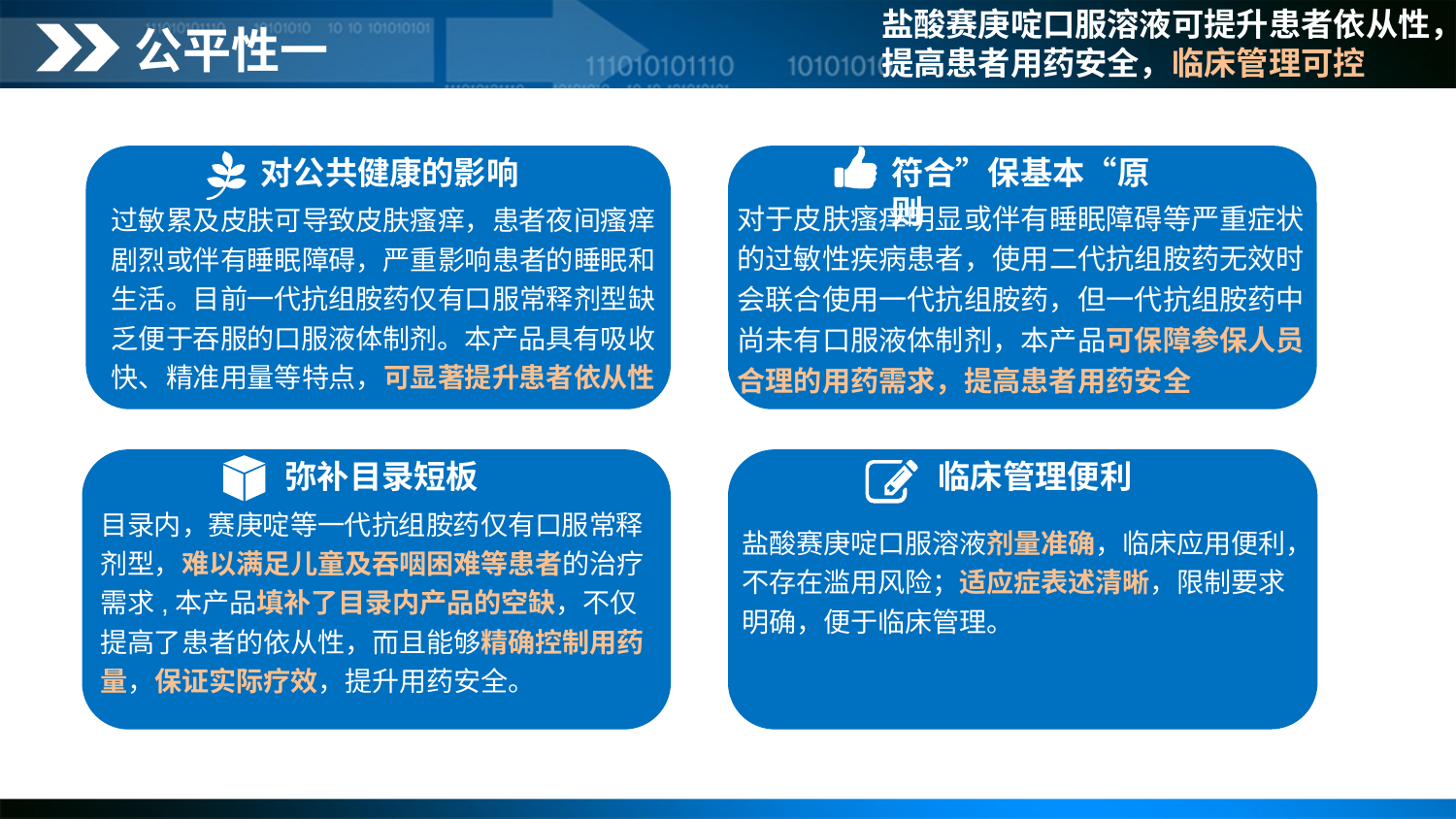

盐酸赛庚啶口服溶液可提升患者依从性，提高患者用药安全，临床管理可控
公平性一

对公共健康的影响

符合”保基本“原则

对于皮肤瘙痒明显或伴有睡眠障碍等严重症状的过敏性疾病患者，使用二代抗组胺药无效时会联合使用一代抗组胺药，但一代抗组胺药中尚未有口服液体制剂，本产品可保障参保人员合理的用药需求，提高患者用药安全
过敏累及皮肤可导致皮肤瘙痒，患者夜间瘙痒剧烈或伴有睡眠障碍，严重影响患者的睡眠和生活。目前一代抗组胺药仅有口服常释剂型缺乏便于吞服的口服液体制剂。本产品具有吸收快、精准用量等特点，可显著提升患者依从性

弥补目录短板

临床管理便利

目录内，赛庚啶等一代抗组胺药仅有口服常释剂型，难以满足儿童及吞咽困难等患者的治疗需求,本产品填补了目录内产品的空缺，不仅提高了患者的依从性，而且能够精确控制用药量，保证实际疗效，提升用药安全。
盐酸赛庚啶口服溶液剂量准确，临床应用便利，不存在滥用风险；适应症表述清晰，限制要求明确，便于临床管理。